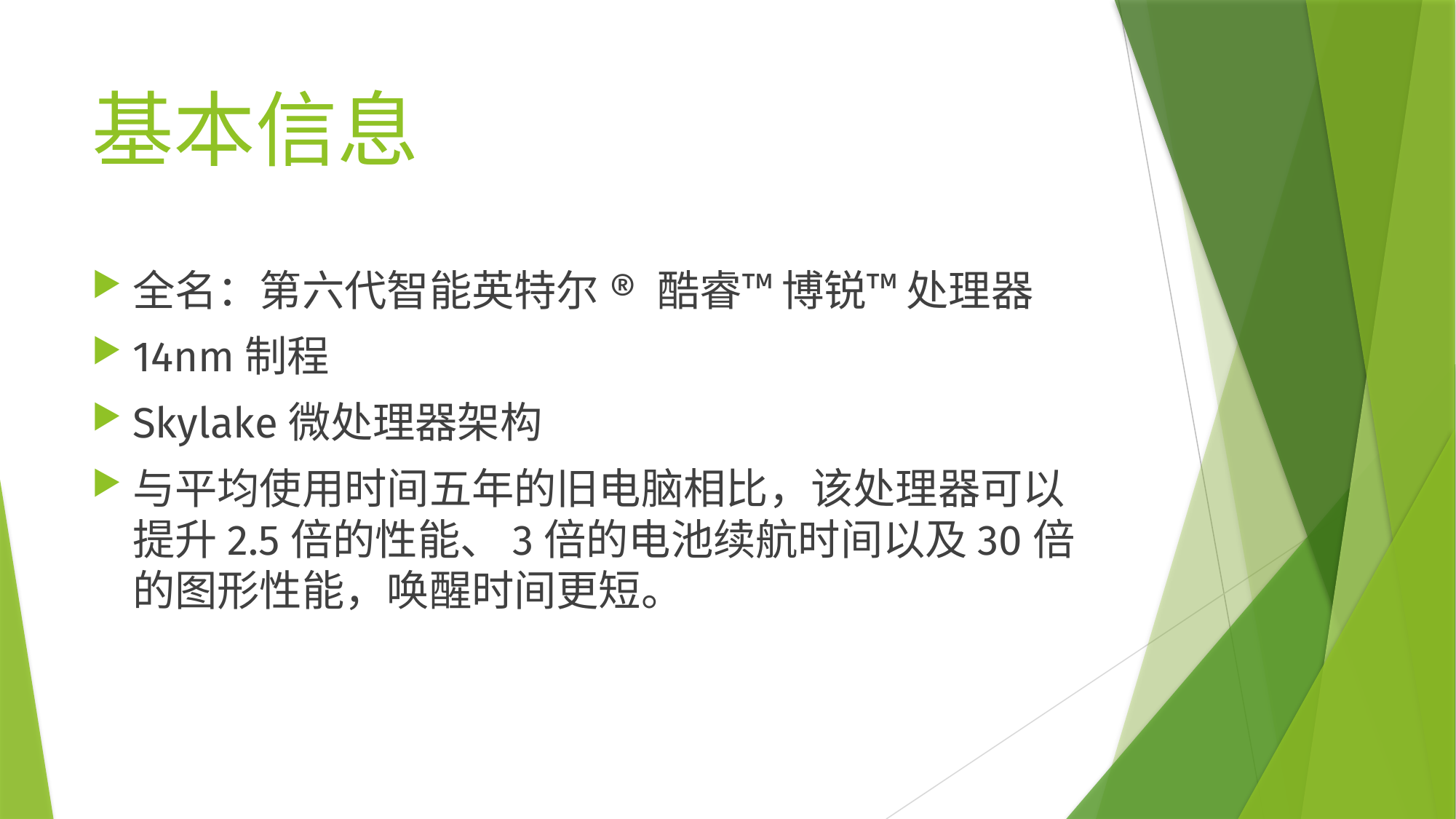

# 基本信息
全名：第六代智能英特尔® 酷睿™ 博锐™ 处理器
14nm制程
Skylake微处理器架构
与平均使用时间五年的旧电脑相比，该处理器可以提升2.5倍的性能、3倍的电池续航时间以及30倍的图形性能，唤醒时间更短。